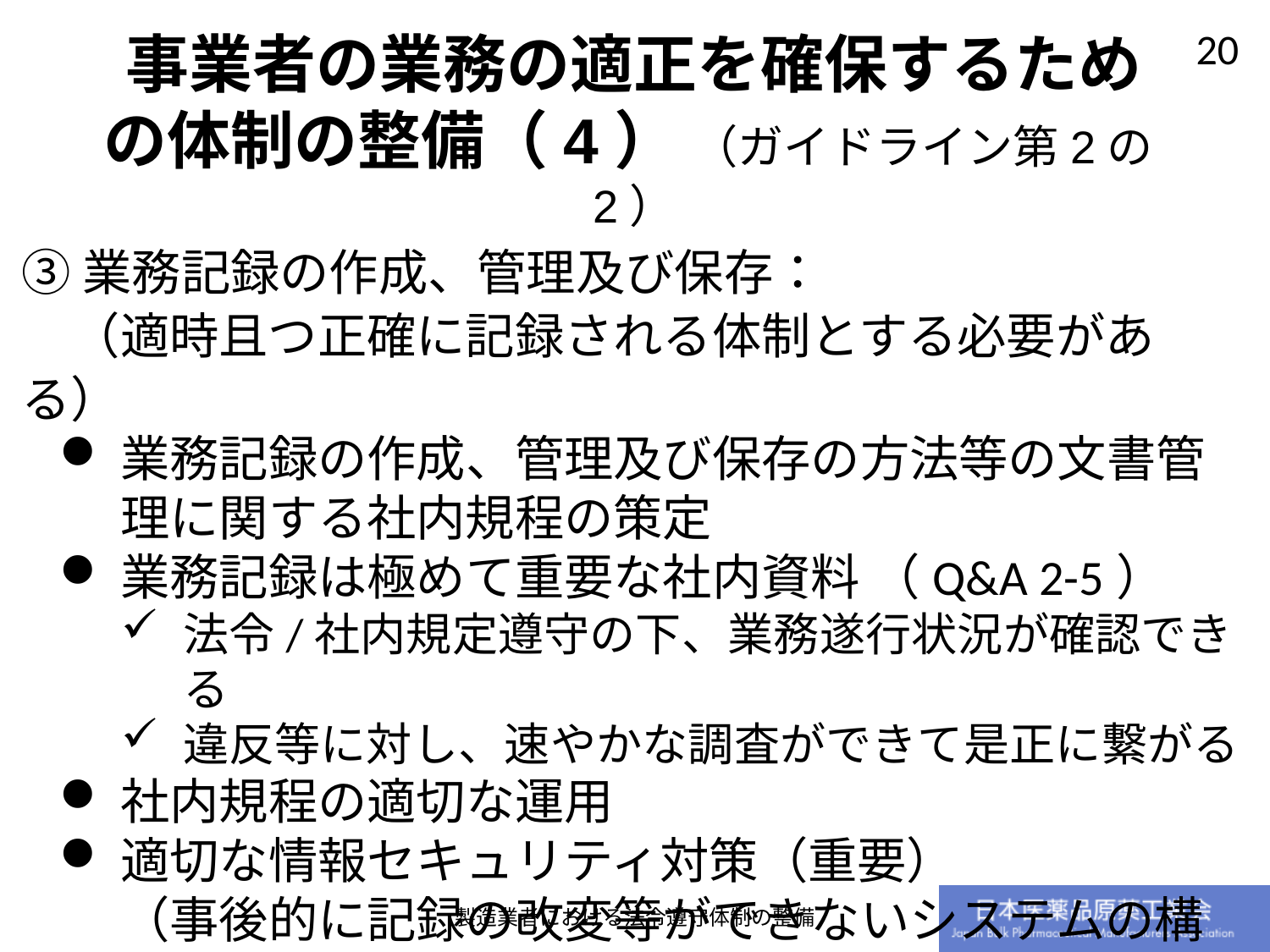

事業者の業務の適正を確保するための体制の整備（4） （ガイドライン第2の2）
③業務記録の作成、管理及び保存：
（適時且つ正確に記録される体制とする必要がある）
業務記録の作成、管理及び保存の方法等の文書管理に関する社内規程の策定
業務記録は極めて重要な社内資料 （Q&A 2-5）
法令/社内規定遵守の下、業務遂行状況が確認できる
違反等に対し、速やかな調査ができて是正に繋がる
社内規程の適切な運用
適切な情報セキュリティ対策（重要）
（事後的に記録の改変等ができないシステムの構築）
製造業者における法令遵守体制の整備